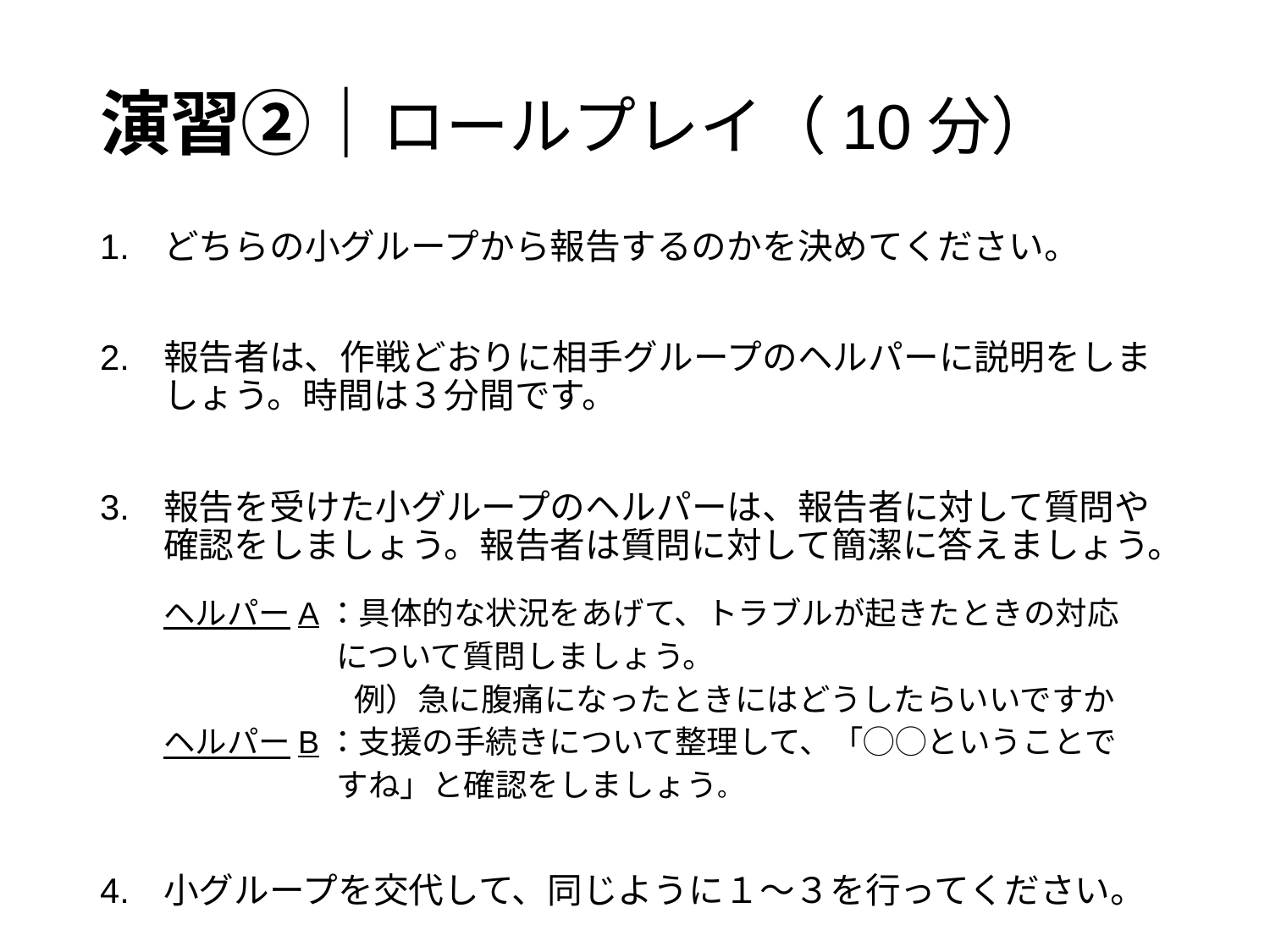

# 演習②｜ロールプレイ（10分）
どちらの小グループから報告するのかを決めてください。

報告者は、作戦どおりに相手グループのヘルパーに説明をしましょう。時間は３分間です。

報告を受けた小グループのヘルパーは、報告者に対して質問や確認をしましょう。報告者は質問に対して簡潔に答えましょう。
ヘルパーA：具体的な状況をあげて、トラブルが起きたときの対応
　　　　　  について質問しましょう。
　　　　　　例）急に腹痛になったときにはどうしたらいいですか
ヘルパーB：支援の手続きについて整理して、「◯◯ということで
　　　　　  すね」と確認をしましょう。

小グループを交代して、同じように１～３を行ってください。